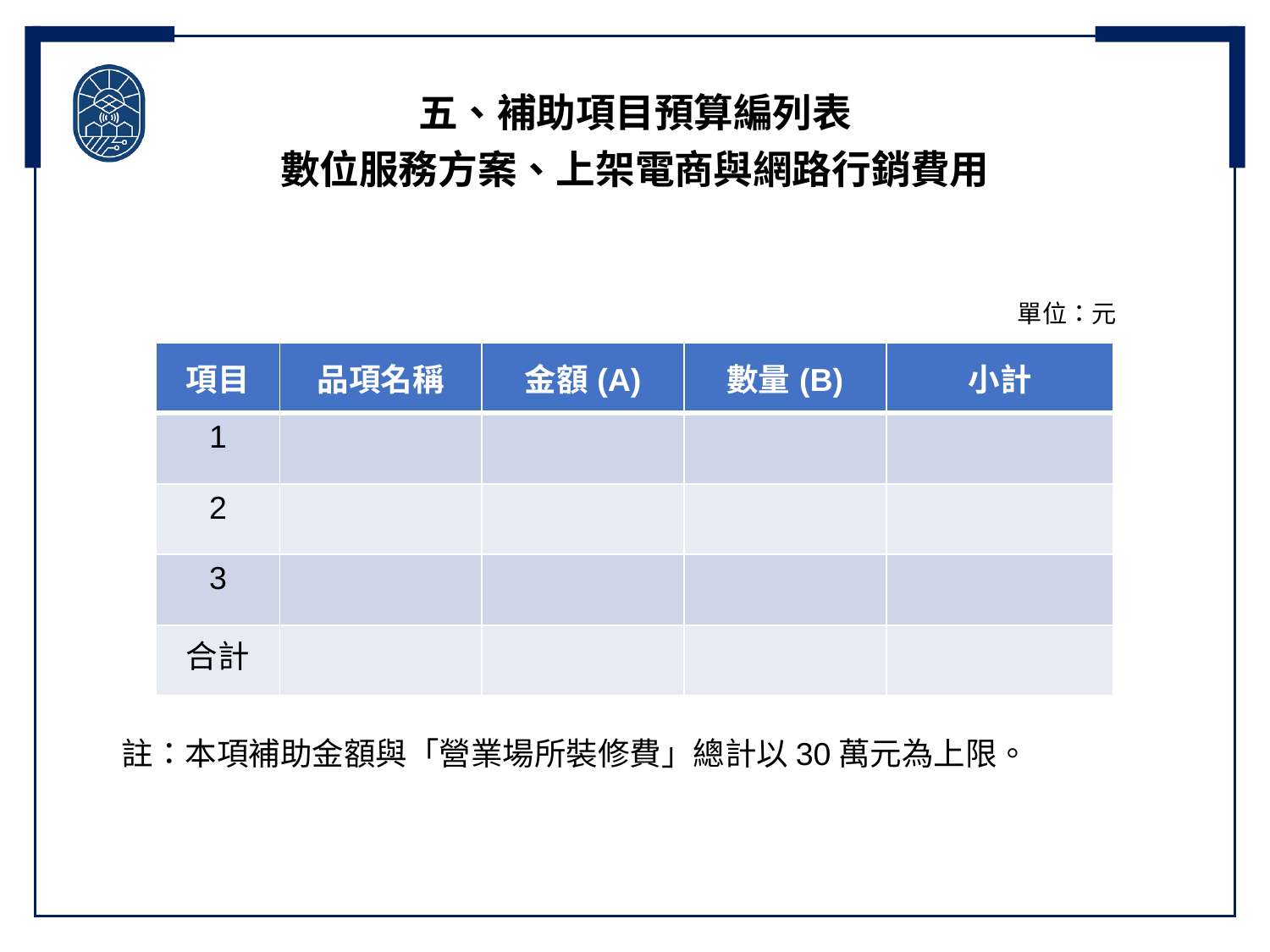

五、補助項目預算編列表
數位服務方案、上架電商與網路行銷費用
單位：元
| 項目 | 品項名稱 | 金額(A) | 數量(B) | 小計 |
| --- | --- | --- | --- | --- |
| 1 |  |  |  |  |
| 2 |  |  |  |  |
| 3 |  |  |  |  |
| 合計 |  |  |  |  |
註：本項補助金額與「營業場所裝修費」總計以30萬元為上限。